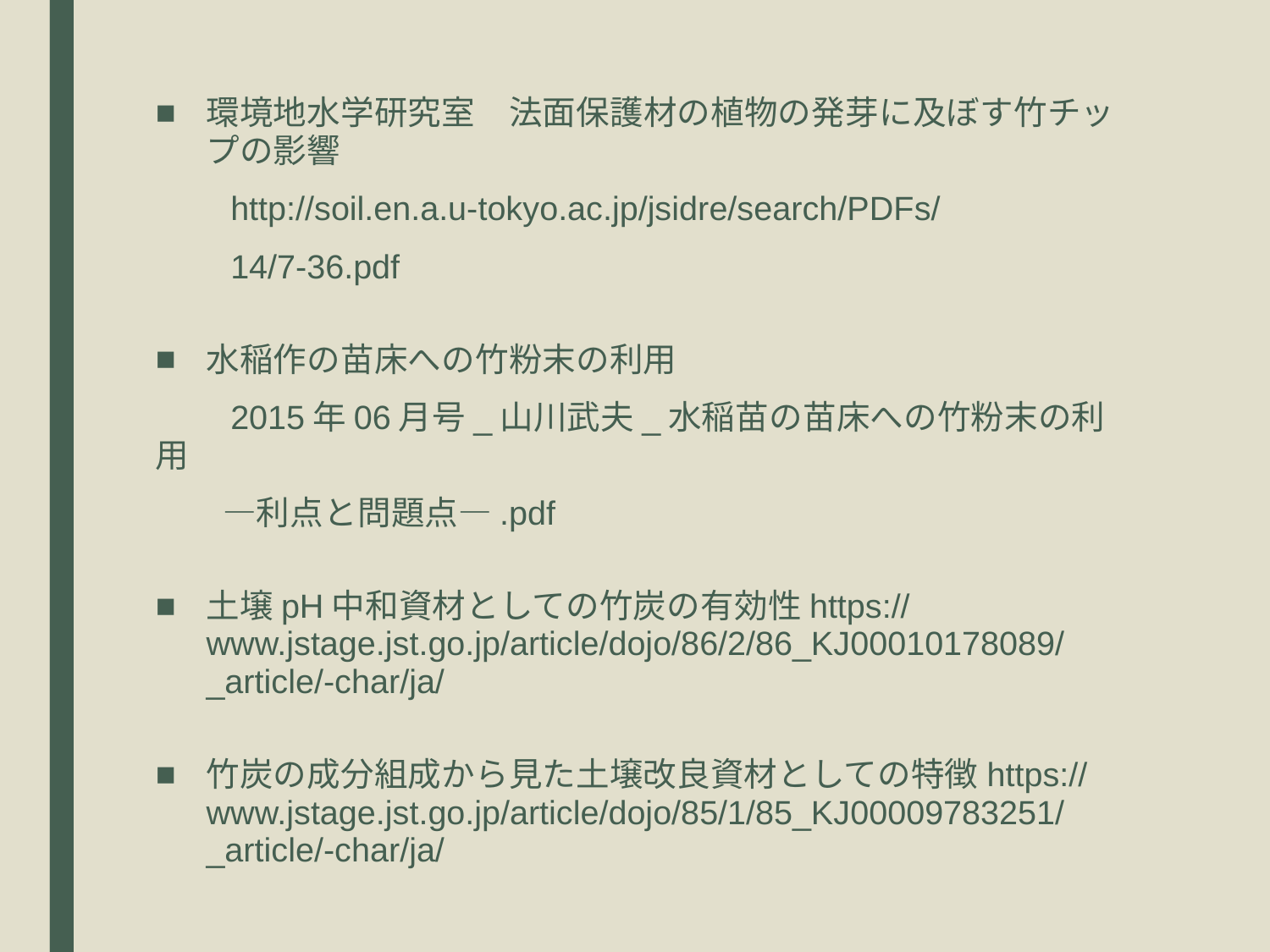

環境地水学研究室　法面保護材の植物の発芽に及ぼす竹チップの影響
　　http://soil.en.a.u-tokyo.ac.jp/jsidre/search/PDFs/
　　14/7-36.pdf

水稲作の苗床への竹粉末の利用
　　2015年06月号_山川武夫_水稲苗の苗床への竹粉末の利用
　　―利点と問題点―.pdf

土壌pH中和資材としての竹炭の有効性https://www.jstage.jst.go.jp/article/dojo/86/2/86_KJ00010178089/_article/-char/ja/

竹炭の成分組成から見た土壌改良資材としての特徴https://www.jstage.jst.go.jp/article/dojo/85/1/85_KJ00009783251/_article/-char/ja/